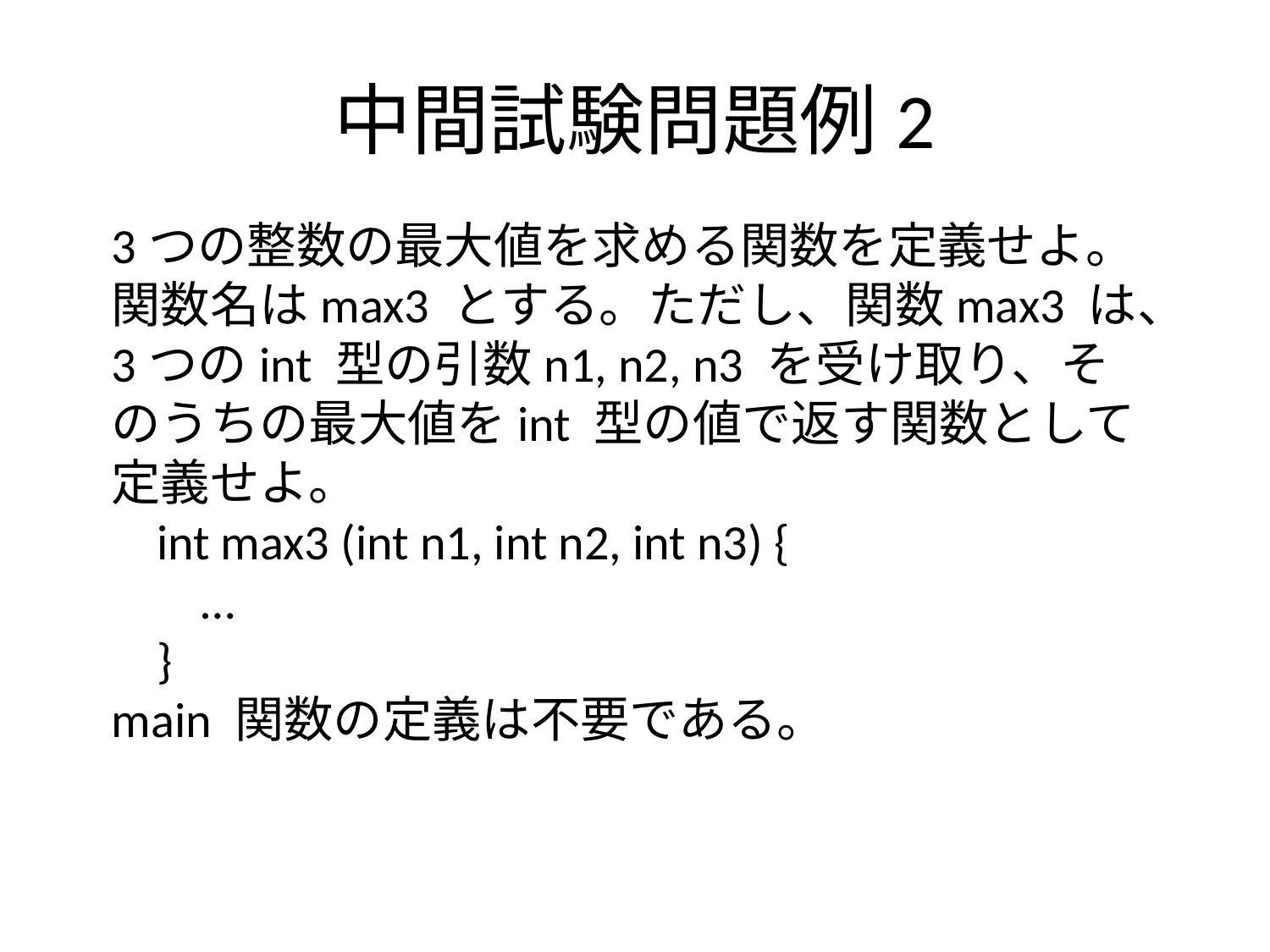

# 中間試験問題例2
3つの整数の最大値を求める関数を定義せよ。関数名はmax3 とする。ただし、関数max3 は、3つのint 型の引数n1, n2, n3 を受け取り、そのうちの最大値をint 型の値で返す関数として定義せよ。
    int max3 (int n1, int n2, int n3) {
        …
    }
main 関数の定義は不要である。